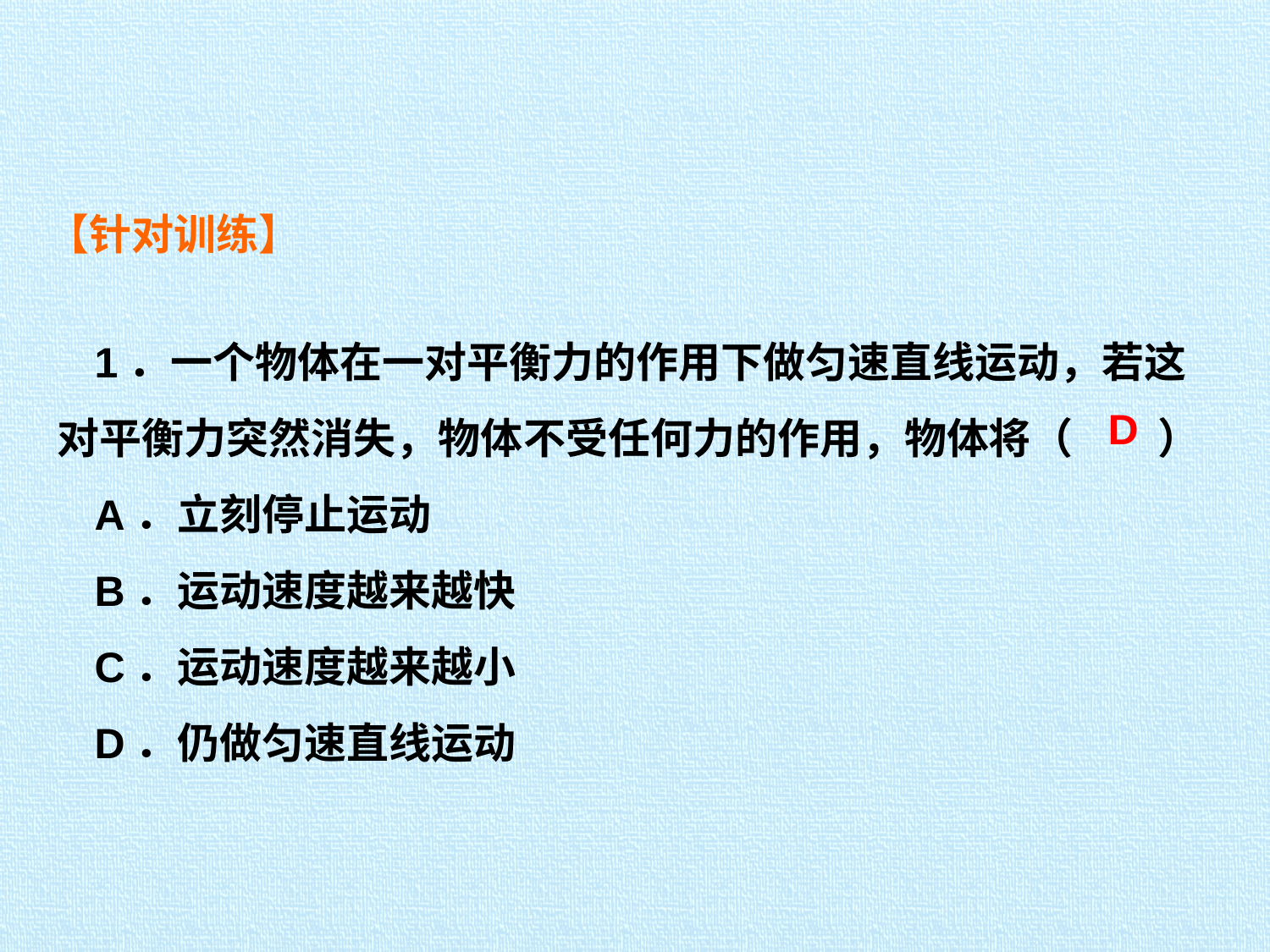

【针对训练】
1．一个物体在一对平衡力的作用下做匀速直线运动，若这对平衡力突然消失，物体不受任何力的作用，物体将（　　）
A．立刻停止运动
B．运动速度越来越快
C．运动速度越来越小
D．仍做匀速直线运动
D